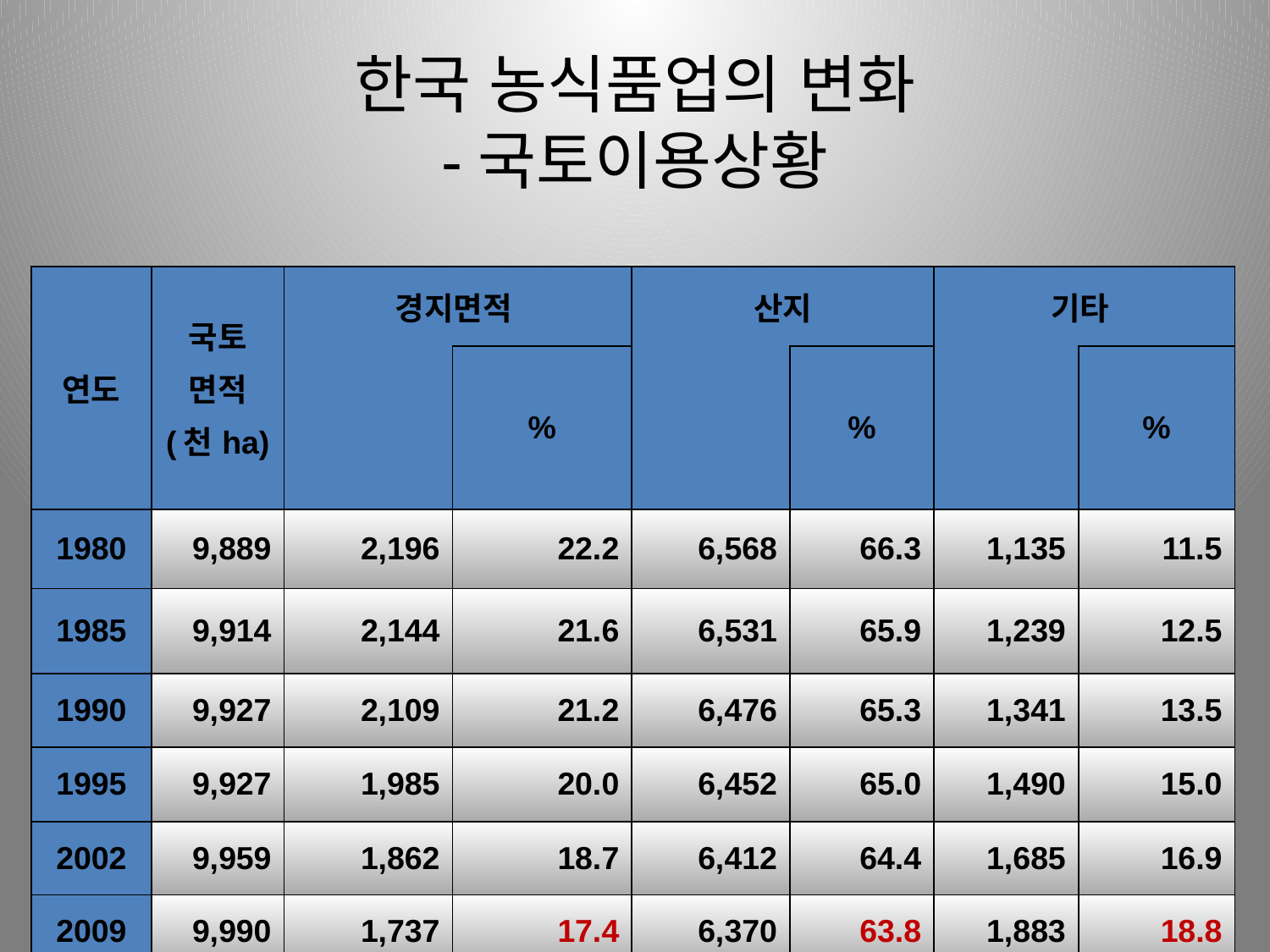

# 한국 농식품업의 변화 -국토이용상황
| 연도 | 국토 면적 (천ha) | 경지면적 |  | 산지 |  | 기타 |  |
| --- | --- | --- | --- | --- | --- | --- | --- |
|  |  |  | % |  | % |  | % |
| 1980 | 9,889 | 2,196 | 22.2 | 6,568 | 66.3 | 1,135 | 11.5 |
| 1985 | 9,914 | 2,144 | 21.6 | 6,531 | 65.9 | 1,239 | 12.5 |
| 1990 | 9,927 | 2,109 | 21.2 | 6,476 | 65.3 | 1,341 | 13.5 |
| 1995 | 9,927 | 1,985 | 20.0 | 6,452 | 65.0 | 1,490 | 15.0 |
| 2002 | 9,959 | 1,862 | 18.7 | 6,412 | 64.4 | 1,685 | 16.9 |
| 2009 | 9,990 | 1,737 | 17.4 | 6,370 | 63.8 | 1,883 | 18.8 |